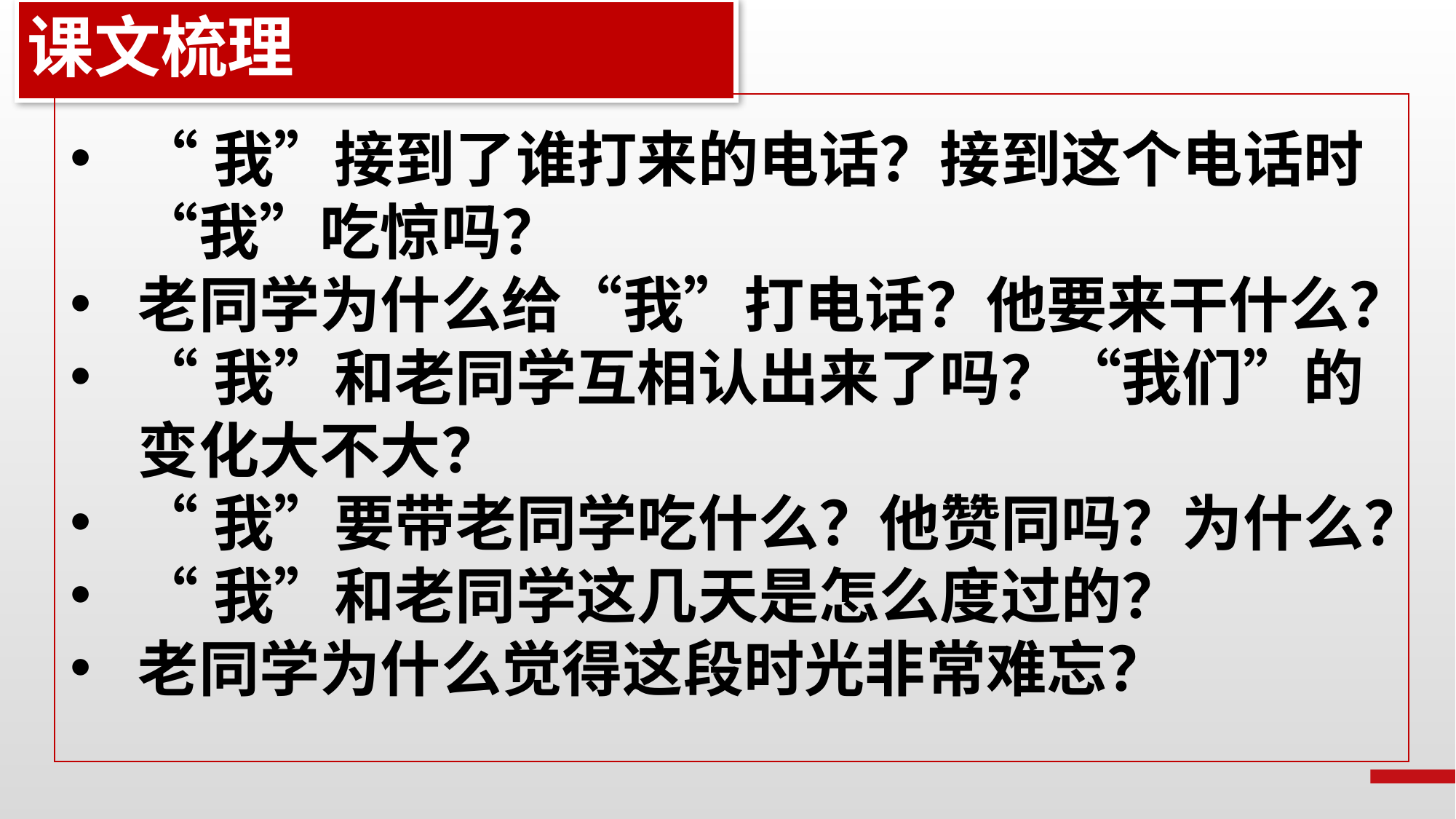

课文梳理

“我”接到了谁打来的电话？接到这个电话时“我”吃惊吗？
老同学为什么给“我”打电话？他要来干什么？
“我”和老同学互相认出来了吗？“我们”的变化大不大？
“我”要带老同学吃什么？他赞同吗？为什么？
“我”和老同学这几天是怎么度过的？
老同学为什么觉得这段时光非常难忘？